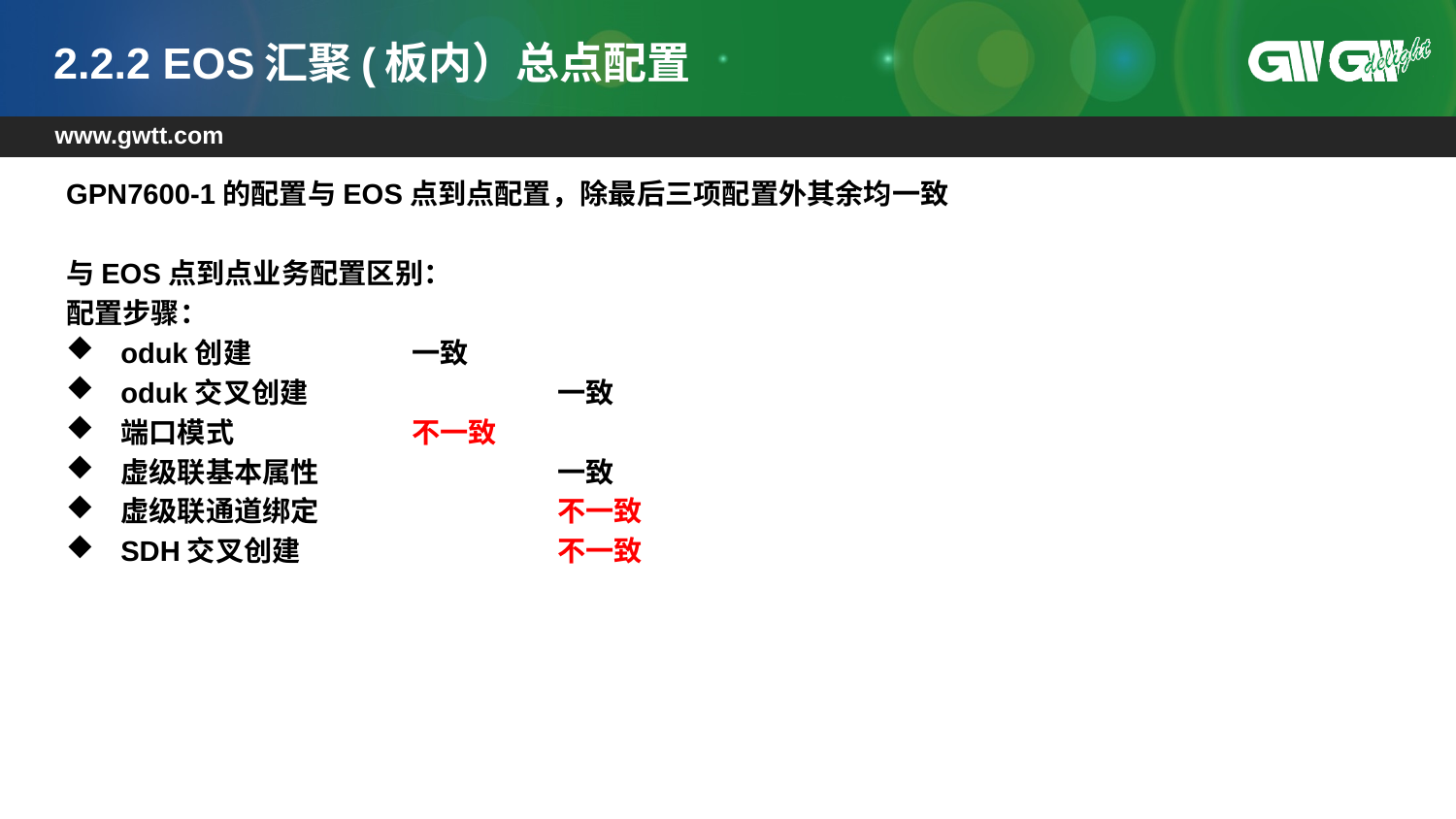

# 2.2.2 EOS汇聚(板内）总点配置
GPN7600-1的配置与EOS点到点配置，除最后三项配置外其余均一致

与EOS点到点业务配置区别：
配置步骤：
oduk创建		一致
oduk交叉创建		一致
端口模式		不一致
虚级联基本属性		一致
虚级联通道绑定		不一致
SDH交叉创建		不一致